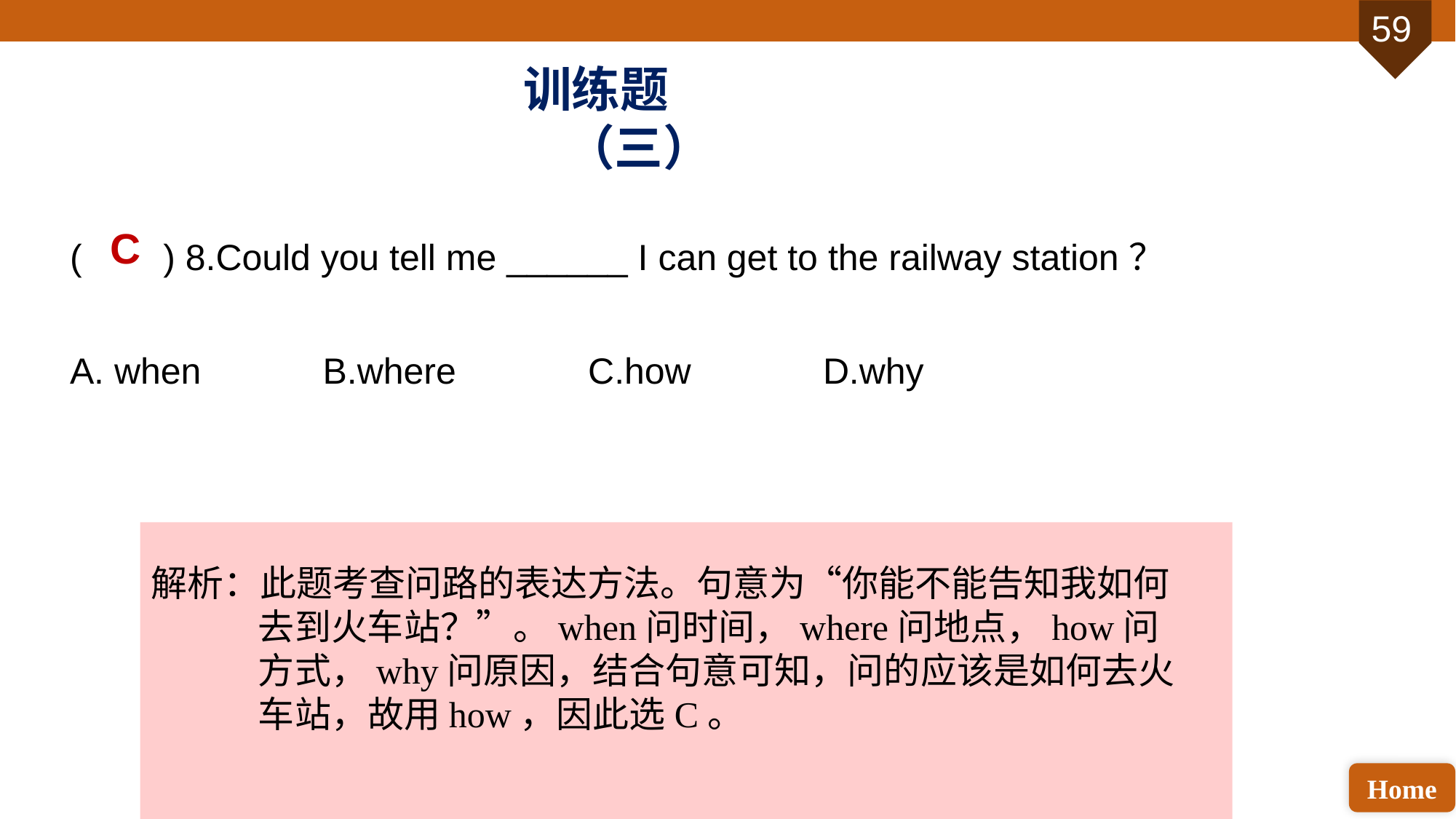

训练题（三）
C
(        ) 8.Could you tell me ______ I can get to the railway station？

A. when            B.where             C.how             D.why

解析：此题考查问路的表达方法。句意为“你能不能告知我如何去到火车站？”。when问时间，where问地点，how问方式，why问原因，结合句意可知，问的应该是如何去火车站，故用how，因此选C。